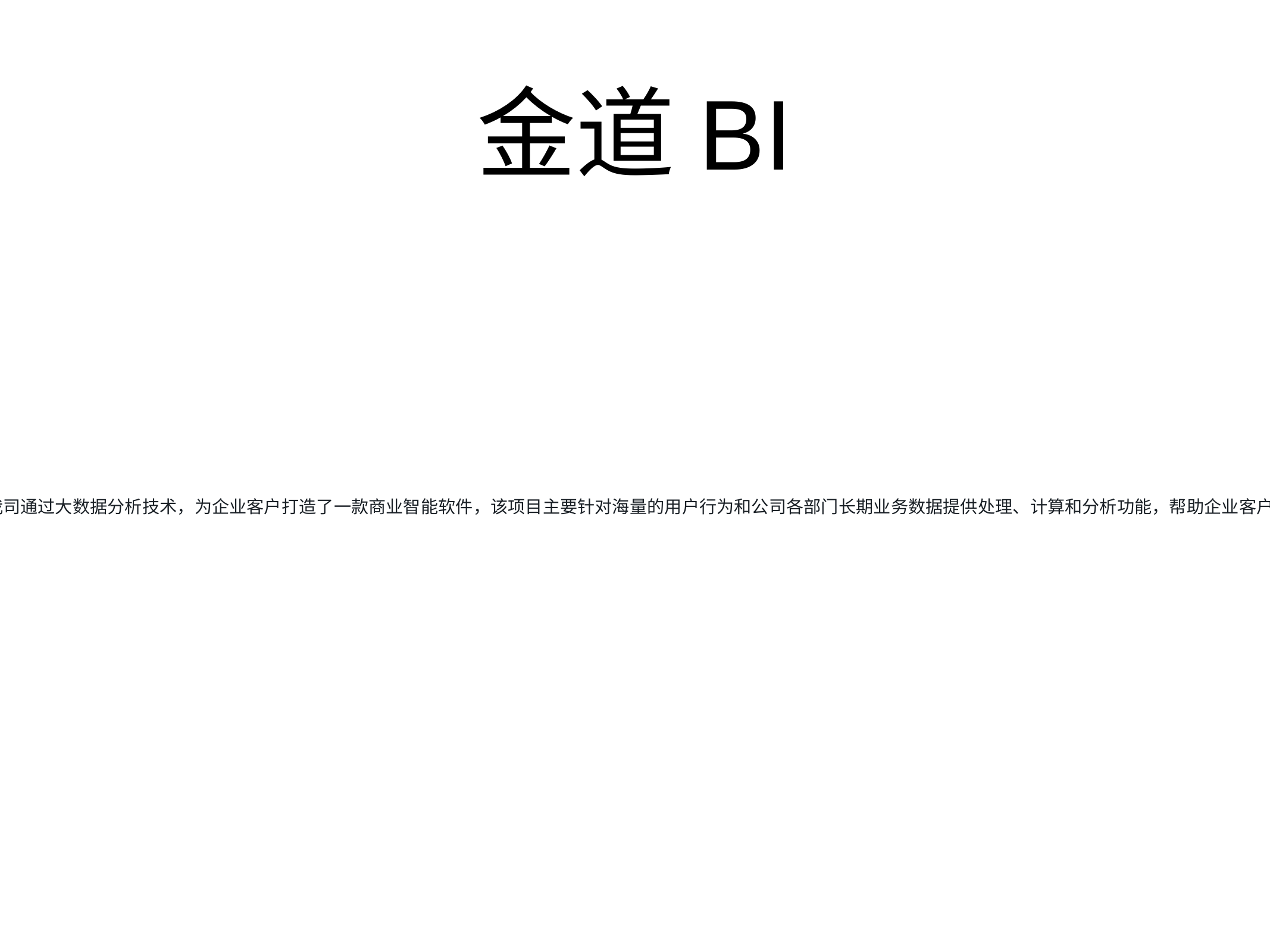

# 金道BI
金道BI项目
金道BI项目是一个外包项目，我司通过大数据分析技术，为企业客户打造了一款商业智能软件，该项目主要针对海量的用户行为和公司各部门长期业务数据提供处理、计算和分析功能，帮助企业客户的战略决策提供高价值的参考。